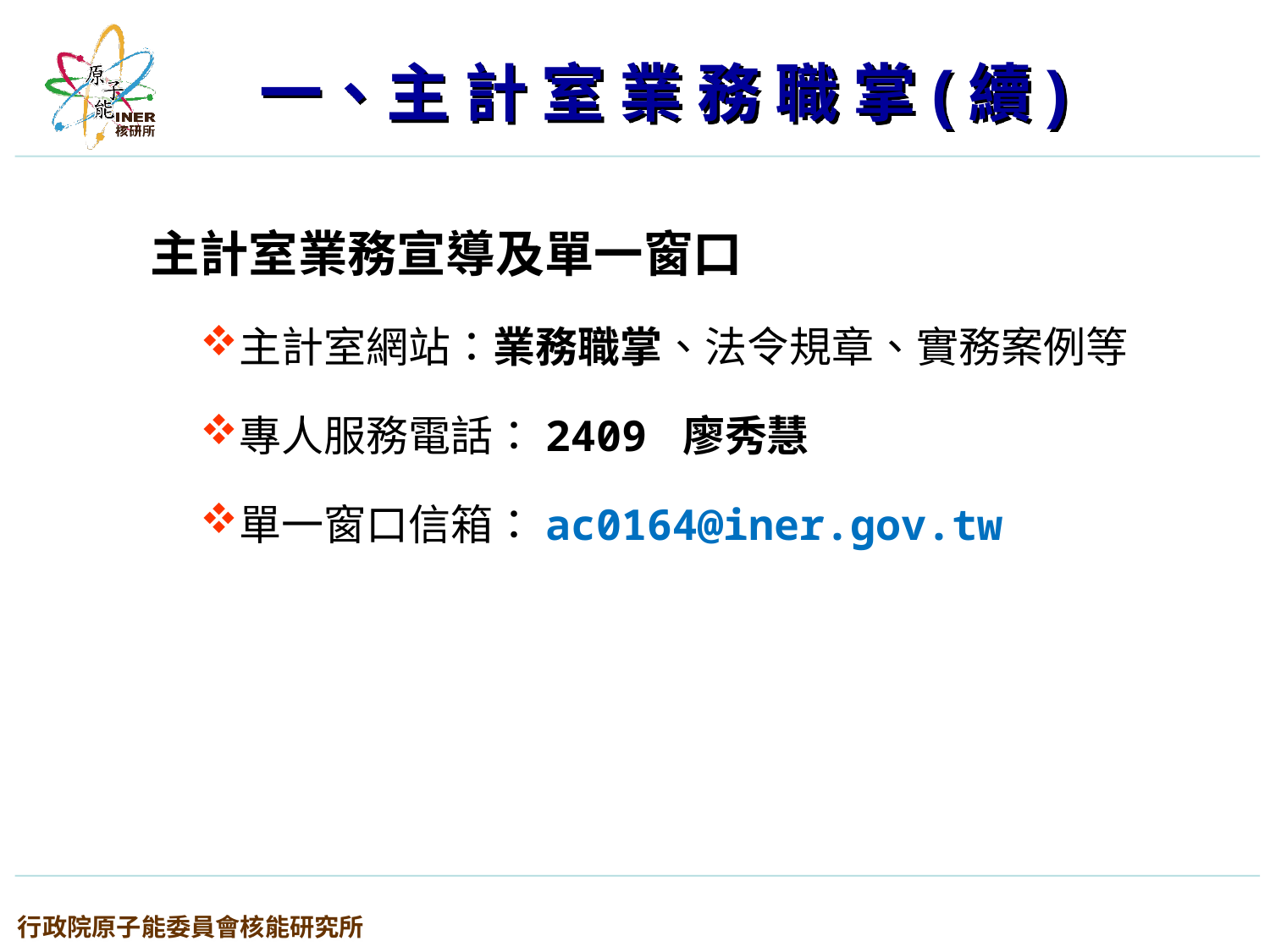

# 一、主 計 室 業 務 職 掌(續)
主計室業務宣導及單一窗口
主計室網站：業務職掌、法令規章、實務案例等
專人服務電話：2409 廖秀慧
單一窗口信箱：ac0164@iner.gov.tw